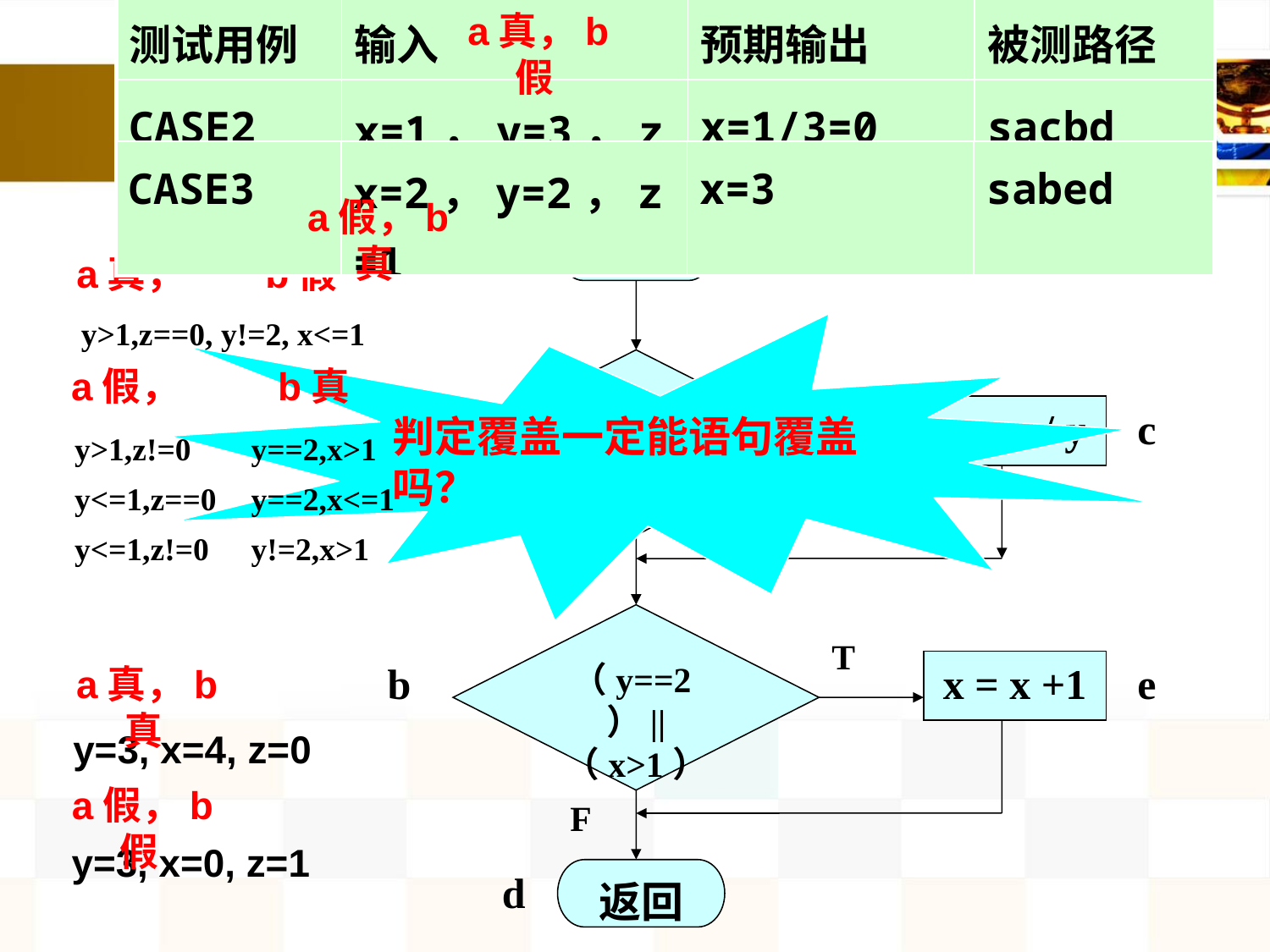

a真，b假
| 测试用例 | 输入 | 预期输出 | 被测路径 |
| --- | --- | --- | --- |
| CASE2 | x=1，y=3，z=0 | x=1/3=0 | sacbd |
| CASE3 | x=2，y=2，z=1 | x=3 | sabed |
| --- | --- | --- | --- |

入口
s

（y>1）&&
（z==0）
T
a
x = x / y
c

F

（y==2）||
（x>1）
T
b
x = x +1
e

F

d
返回
a假，b真
a真，        b假
y>1,z==0, y!=2, x<=1
判定覆盖一定能语句覆盖吗？
a假，          b真
y>1,z!=0
y<=1,z==0
y<=1,z!=0
y==2,x>1
y==2,x<=1
y!=2,x>1
a真，b真
y=3, x=4, z=0
a假，b假
y=3, x=0, z=1